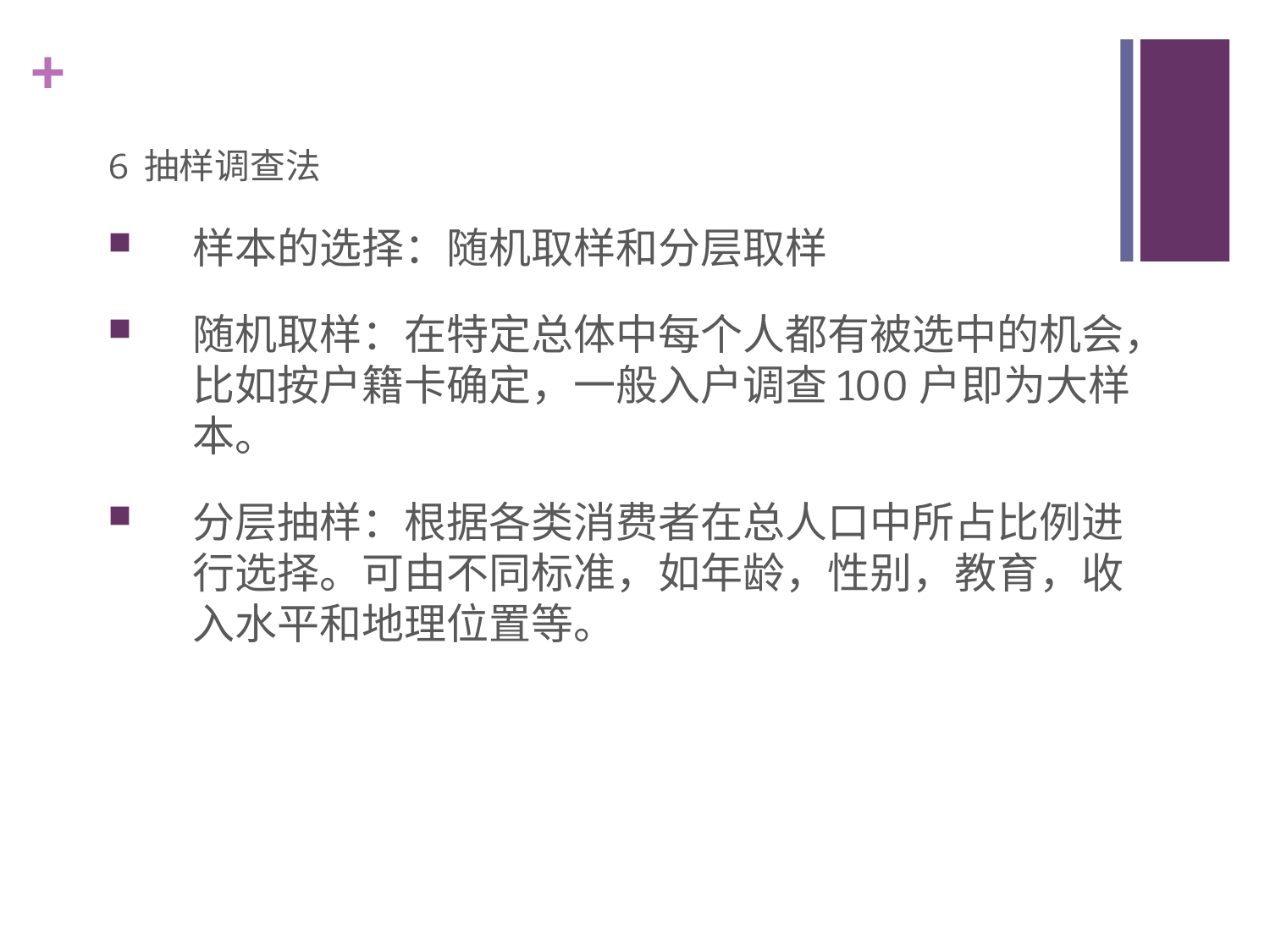

6 抽样调查法
样本的选择：随机取样和分层取样
随机取样：在特定总体中每个人都有被选中的机会，比如按户籍卡确定，一般入户调查100户即为大样本。
分层抽样：根据各类消费者在总人口中所占比例进行选择。可由不同标准，如年龄，性别，教育，收入水平和地理位置等。